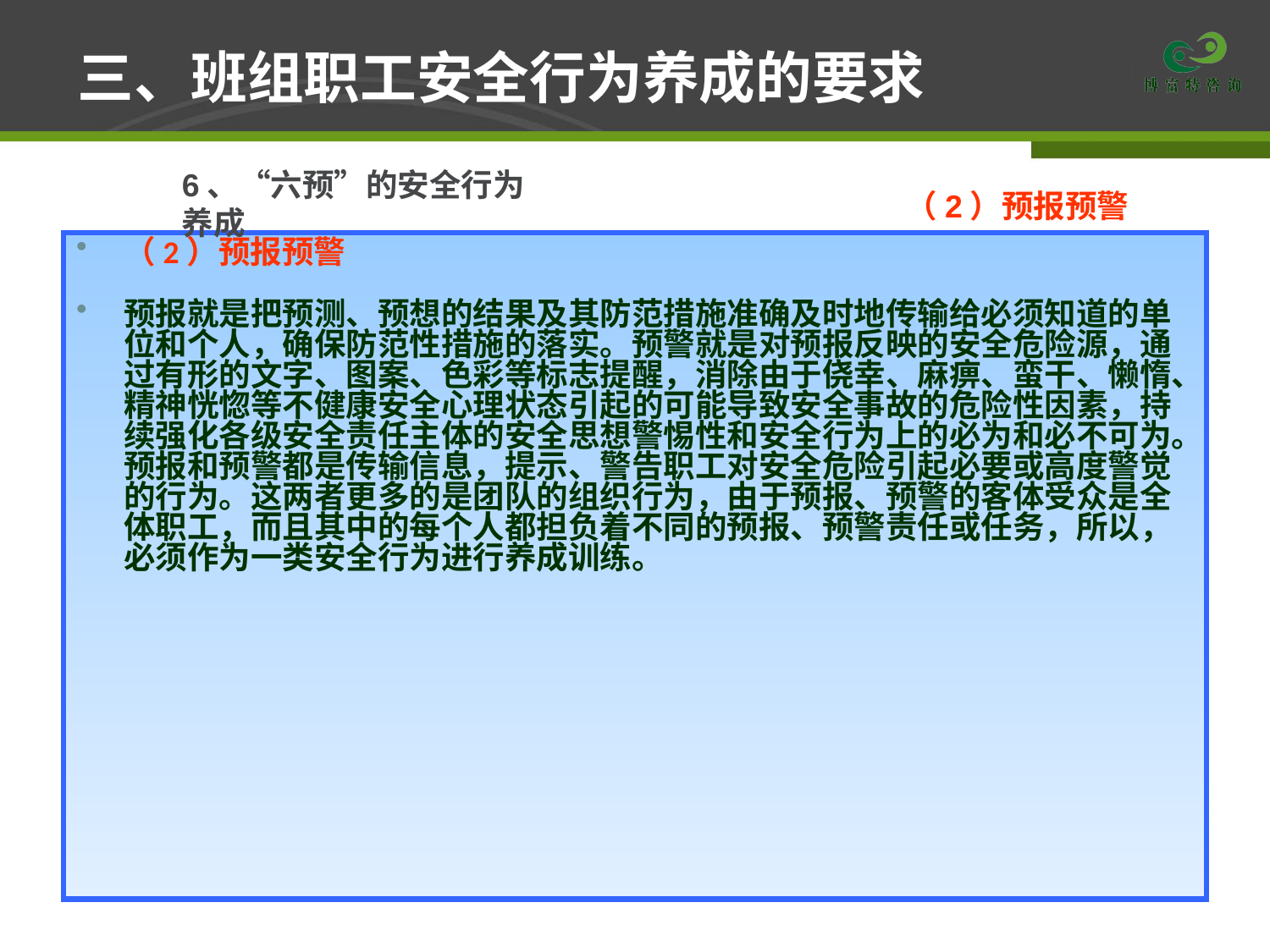

# 三、班组职工安全行为养成的要求
6、“六预”的安全行为养成
（2）预报预警
（2）预报预警
预报就是把预测、预想的结果及其防范措施准确及时地传输给必须知道的单位和个人，确保防范性措施的落实。预警就是对预报反映的安全危险源，通过有形的文字、图案、色彩等标志提醒，消除由于侥幸、麻痹、蛮干、懒惰、精神恍惚等不健康安全心理状态引起的可能导致安全事故的危险性因素，持续强化各级安全责任主体的安全思想警惕性和安全行为上的必为和必不可为。预报和预警都是传输信息，提示、警告职工对安全危险引起必要或高度警觉的行为。这两者更多的是团队的组织行为，由于预报、预警的客体受众是全体职工，而且其中的每个人都担负着不同的预报、预警责任或任务，所以，必须作为一类安全行为进行养成训练。
79